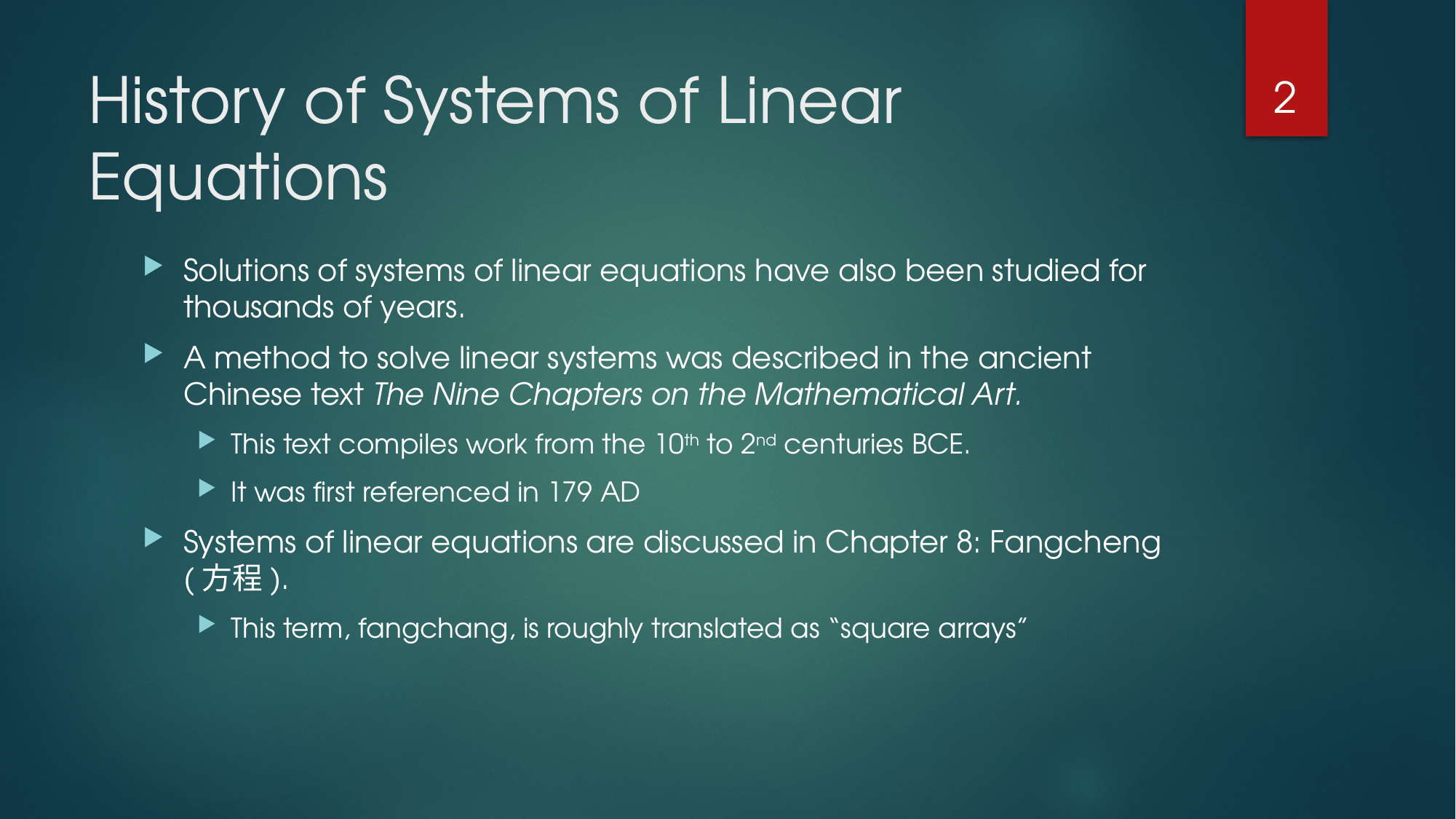

2
# History of Systems of Linear Equations
Solutions of systems of linear equations have also been studied for thousands of years.
A method to solve linear systems was described in the ancient Chinese text The Nine Chapters on the Mathematical Art.
This text compiles work from the 10th to 2nd centuries BCE.
It was first referenced in 179 AD
Systems of linear equations are discussed in Chapter 8: Fangcheng (方程).
This term, fangchang, is roughly translated as “square arrays”